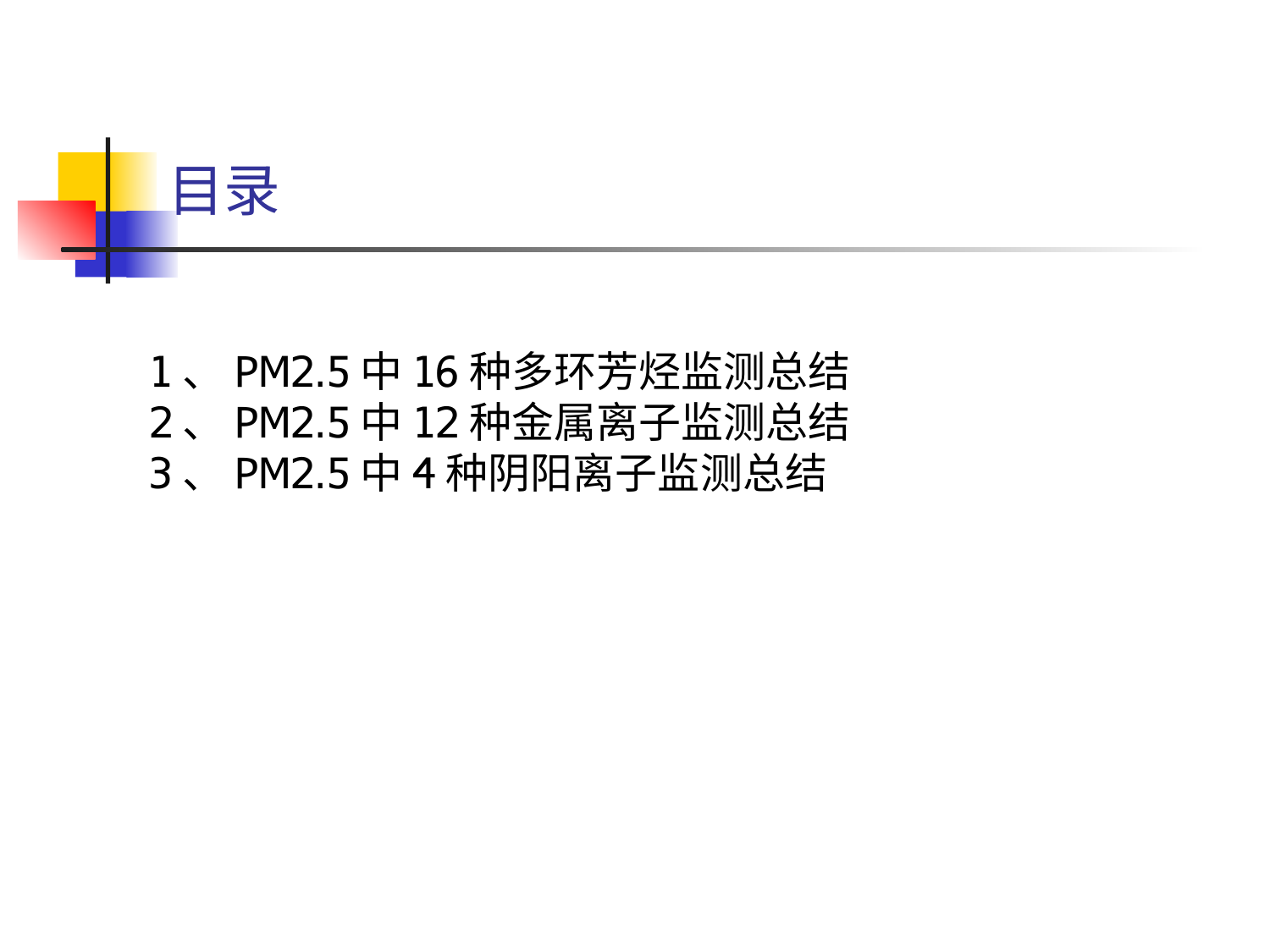

# 目录

1、PM2.5中16种多环芳烃监测总结
2、PM2.5中12种金属离子监测总结
3、PM2.5中4种阴阳离子监测总结